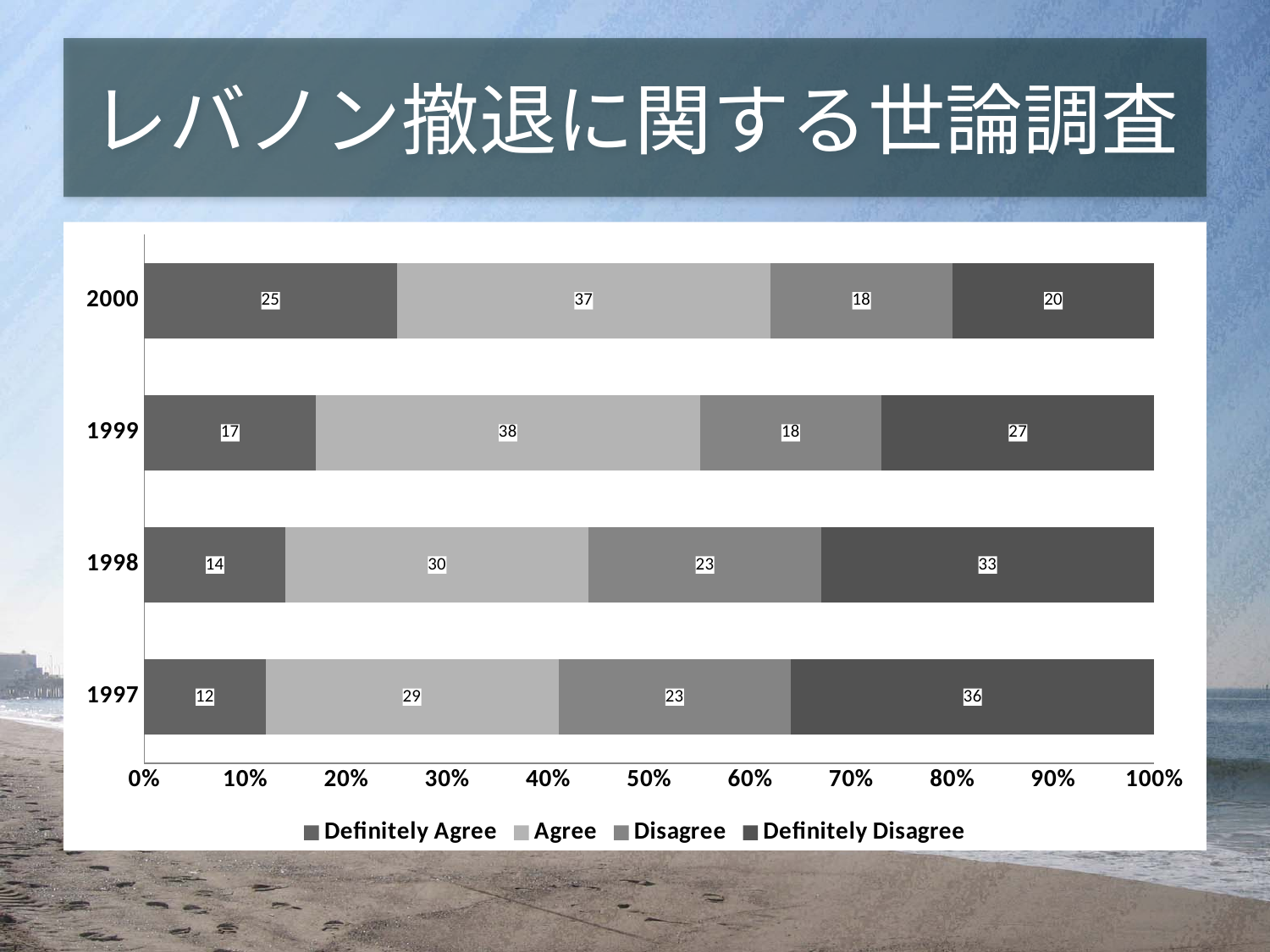

# レバノン撤退に関する世論調査

### Chart

| Category | Definitely Agree | Agree | Disagree | Definitely Disagree |
|---|---|---|---|---|
| 1997 | 12.0 | 29.0 | 23.0 | 36.0 |
| 1998 | 14.0 | 30.0 | 23.0 | 33.0 |
| 1999 | 17.0 | 38.0 | 18.0 | 27.0 |
| 2000 | 25.0 | 37.0 | 18.0 | 20.0 |